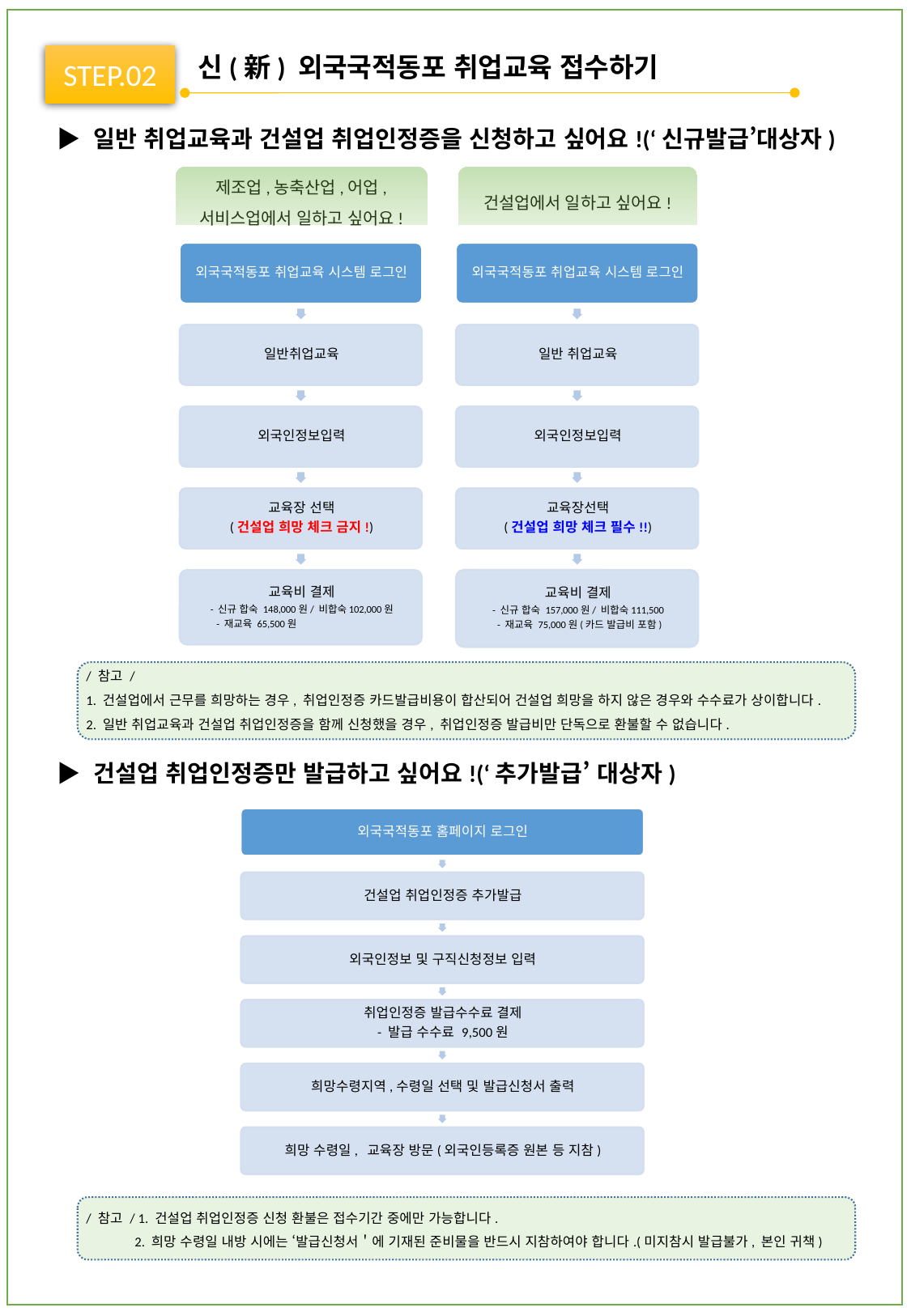

신(新) 외국국적동포 취업교육 접수하기
STEP.02
▶ 일반 취업교육과 건설업 취업인정증을 신청하고 싶어요!(‘신규발급’대상자)
제조업,농축산업,어업,
서비스업에서 일하고 싶어요!
건설업에서 일하고 싶어요!
외국국적동포 취업교육 시스템 로그인
일반취업교육
외국인정보입력
교육장 선택
(건설업 희망 체크 금지!)
교육비 결제
- 신규 합숙 148,000원/ 비합숙102,000원
              - 재교육 65,500원
외국국적동포 취업교육 시스템 로그인
일반 취업교육
외국인정보입력
교육장선택
(건설업 희망 체크 필수!!)
교육비 결제
- 신규 합숙 157,000원/ 비합숙111,500
                - 재교육 75,000원(카드 발급비 포함)
/ 참고 /
1. 건설업에서 근무를 희망하는 경우, 취업인정증 카드발급비용이 합산되어 건설업 희망을 하지 않은 경우와 수수료가 상이합니다.
2. 일반 취업교육과 건설업 취업인정증을 함께 신청했을 경우, 취업인정증 발급비만 단독으로 환불할 수 없습니다.

▶ 건설업 취업인정증만 발급하고 싶어요!(‘추가발급’ 대상자)
외국국적동포 홈페이지 로그인
건설업 취업인정증 추가발급
외국인정보 및 구직신청정보 입력
취업인정증 발급수수료 결제
- 발급 수수료 9,500원
희망수령지역,수령일 선택 및 발급신청서 출력
희망 수령일,  교육장 방문(외국인등록증 원본 등 지참)
/ 참고 / 1. 건설업 취업인정증 신청 환불은 접수기간 중에만 가능합니다.
                2. 희망 수령일 내방 시에는 ‘발급신청서＇에 기재된 준비물을 반드시 지참하여야 합니다.(미지참시 발급불가, 본인 귀책)